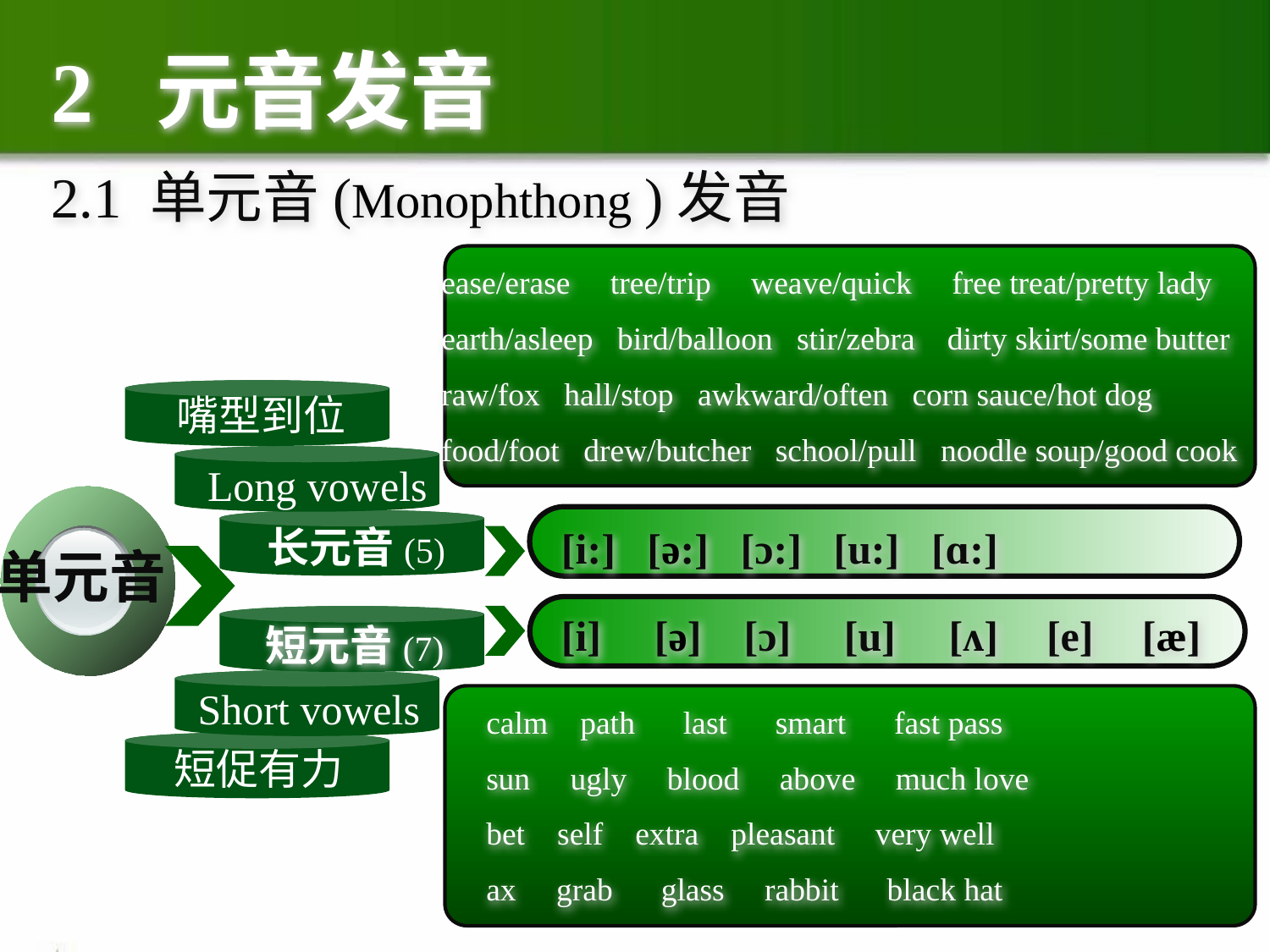

2  元音发音
2.1 单元音(Monophthong )发音

ease/erase     tree/trip     weave/quick     free treat/pretty lady
earth/asleep   bird/balloon   stir/zebra    dirty skirt/some butter
raw/fox   hall/stop   awkward/often   corn sauce/hot dog
food/foot   drew/butcher   school/pull   noodle soup/good cook

嘴型到位

Long vowels

长元音(5)
[i:]   [ə:]   [ɔ:]   [u:]   [ɑ:]

单元音

[i]     [ə]    [ɔ]     [u]     [ʌ]      [e]      [æ]

短元音(7)

Short vowels

calm    path      last      smart      fast pass
sun     ugly     blood     above     much love
bet    self    extra    pleasant     very well
ax     grab      glass     rabbit      black hat

短促有力